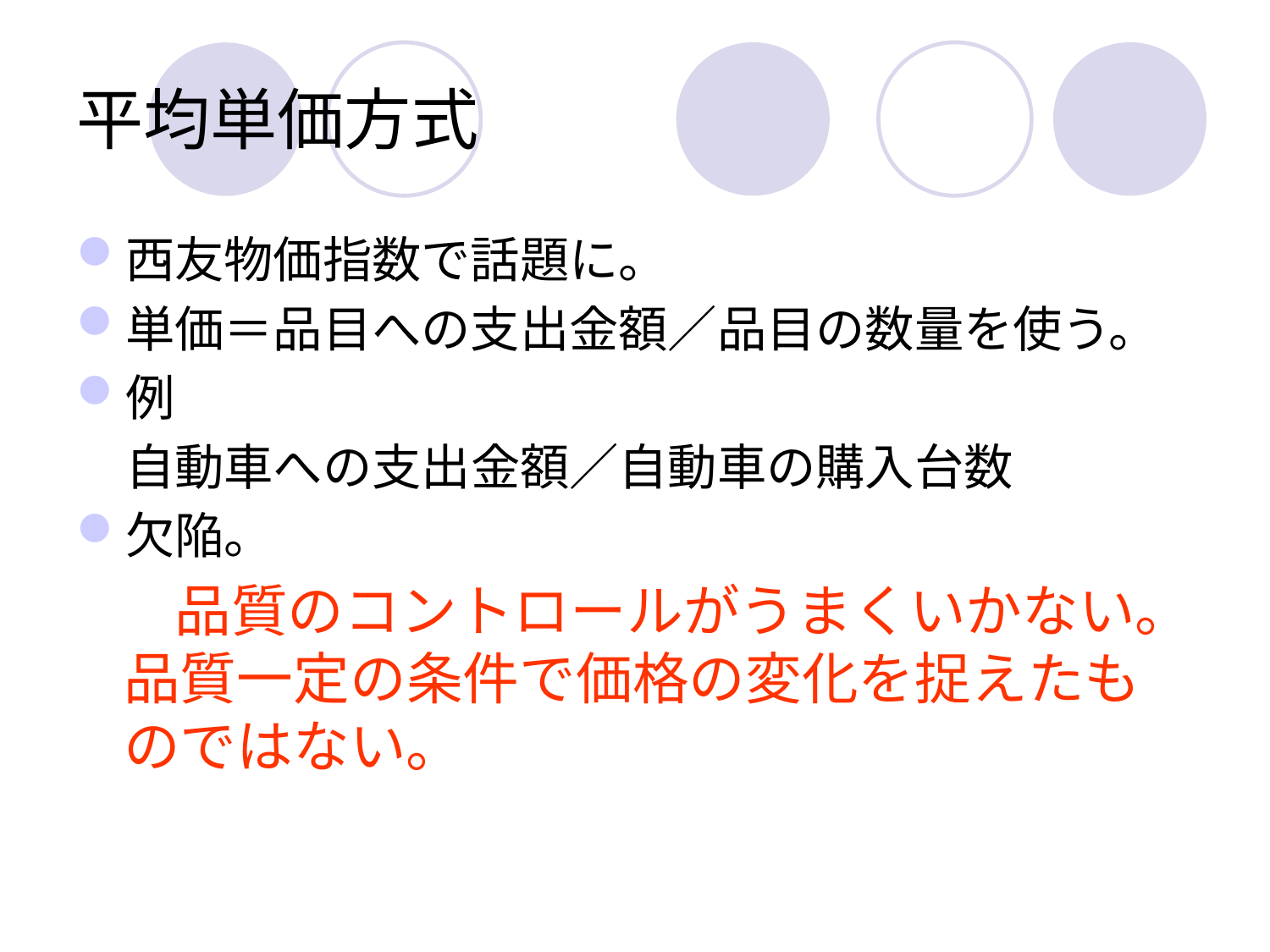

# 平均単価方式
西友物価指数で話題に。
単価＝品目への支出金額／品目の数量を使う。
例
　自動車への支出金額／自動車の購入台数
欠陥。
　　品質のコントロールがうまくいかない。品質一定の条件で価格の変化を捉えたものではない。